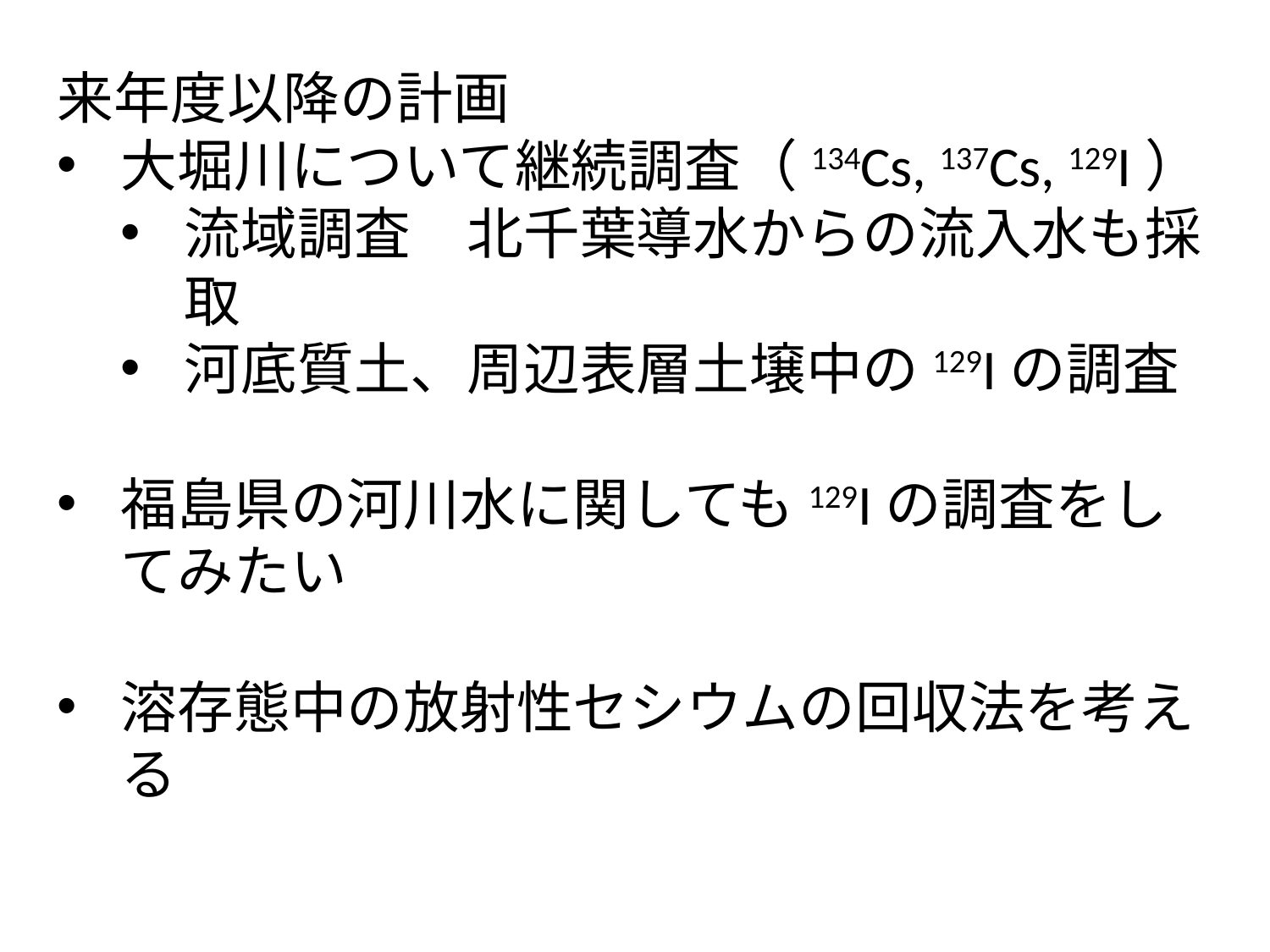

来年度以降の計画
大堀川について継続調査（134Cs, 137Cs, 129I）
流域調査　北千葉導水からの流入水も採取
河底質土、周辺表層土壌中の129Iの調査

福島県の河川水に関しても129Iの調査をしてみたい

溶存態中の放射性セシウムの回収法を考える